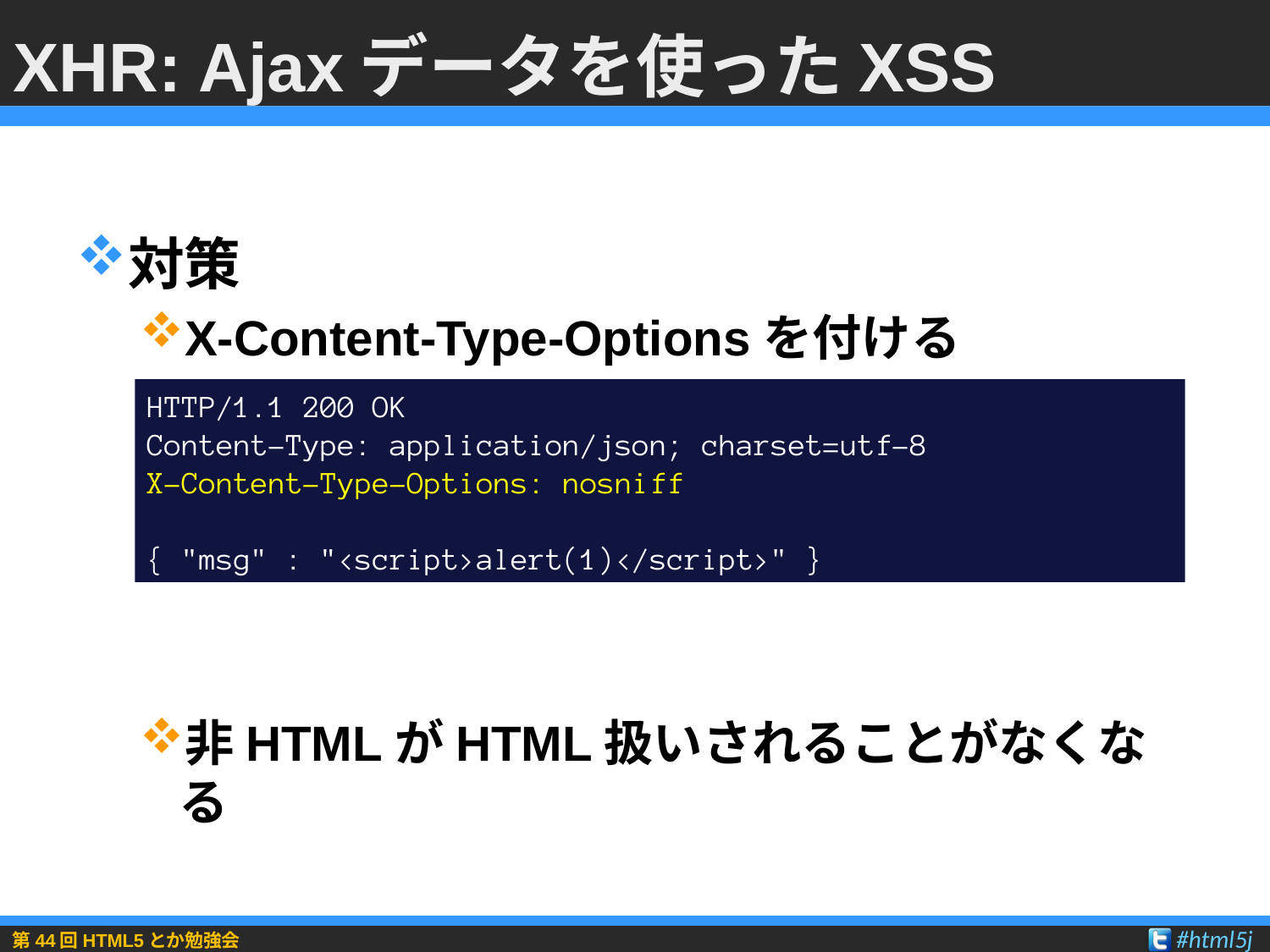

# XHR: Ajaxデータを使ったXSS
対策
X-Content-Type-Optionsを付ける

非HTMLがHTML扱いされることがなくなる
HTTP/1.1 200 OK
Content-Type: application/json; charset=utf-8
X-Content-Type-Options: nosniff

{ "msg" : "<script>alert(1)</script>" }